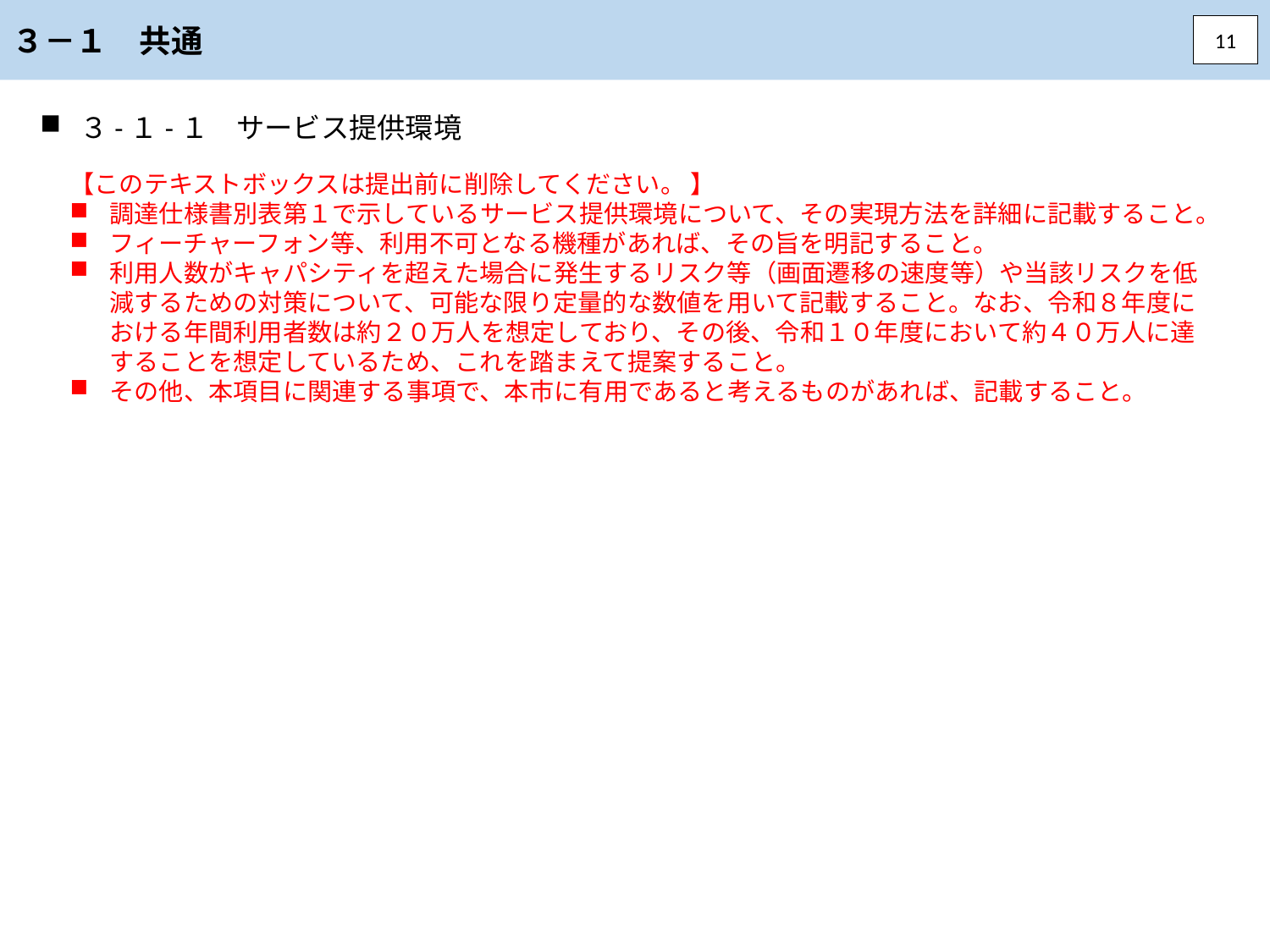

３－１　共通
11
３-１-１　サービス提供環境
【このテキストボックスは提出前に削除してください。 】
調達仕様書別表第１で示しているサービス提供環境について、その実現方法を詳細に記載すること。
フィーチャーフォン等、利用不可となる機種があれば、その旨を明記すること。
利用人数がキャパシティを超えた場合に発生するリスク等（画面遷移の速度等）や当該リスクを低減するための対策について、可能な限り定量的な数値を用いて記載すること。なお、令和８年度における年間利用者数は約２０万人を想定しており、その後、令和１０年度において約４０万人に達することを想定しているため、これを踏まえて提案すること。
その他、本項目に関連する事項で、本市に有用であると考えるものがあれば、記載すること。